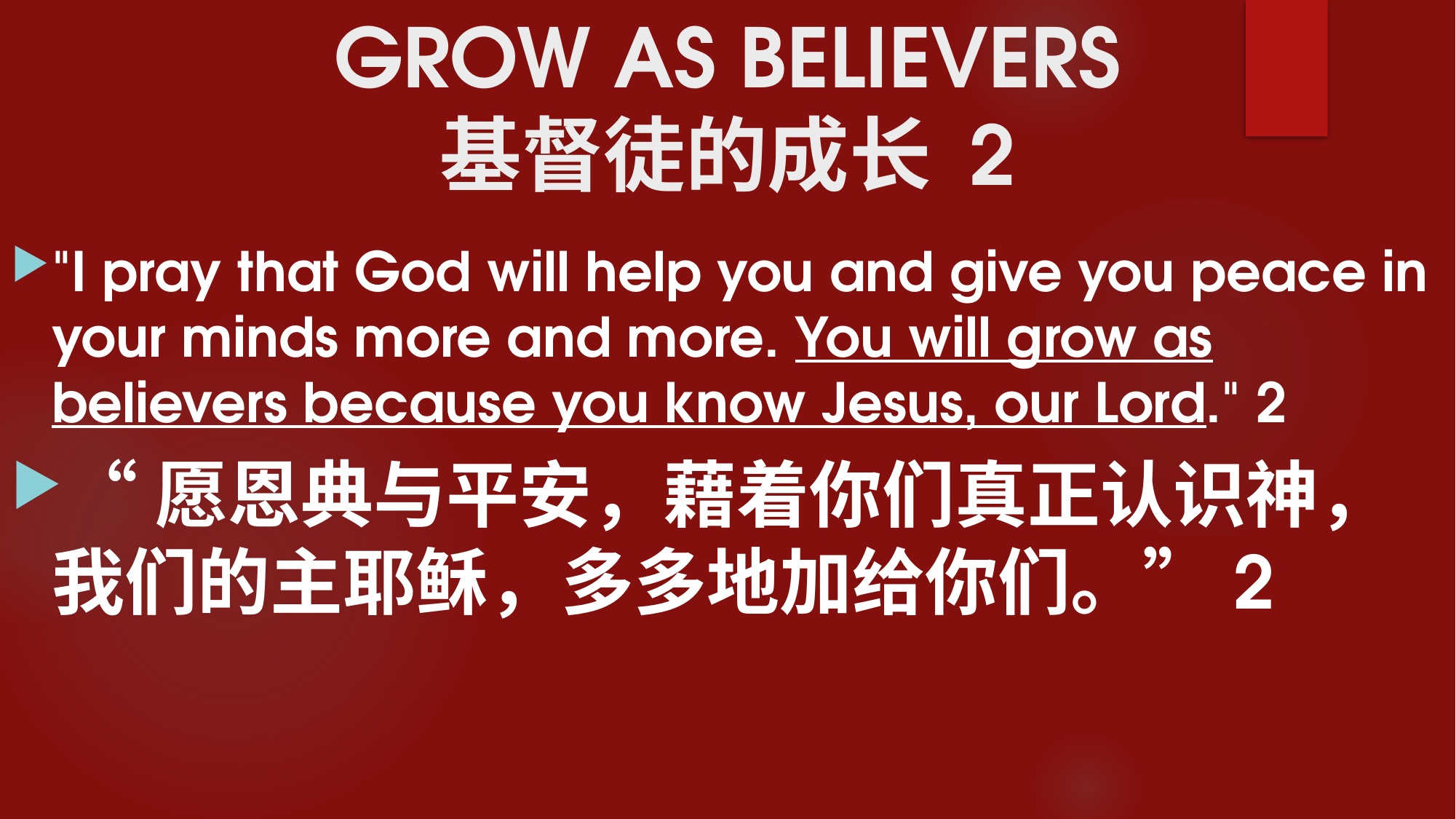

# GROW AS BELIEVERS 基督徒的成长 2
"I pray that God will help you and give you peace in your minds more and more. You will grow as believers because you know Jesus, our Lord." 2
“愿恩典与平安，藉着你们真正认识神，我们的主耶稣，多多地加给你们。”2